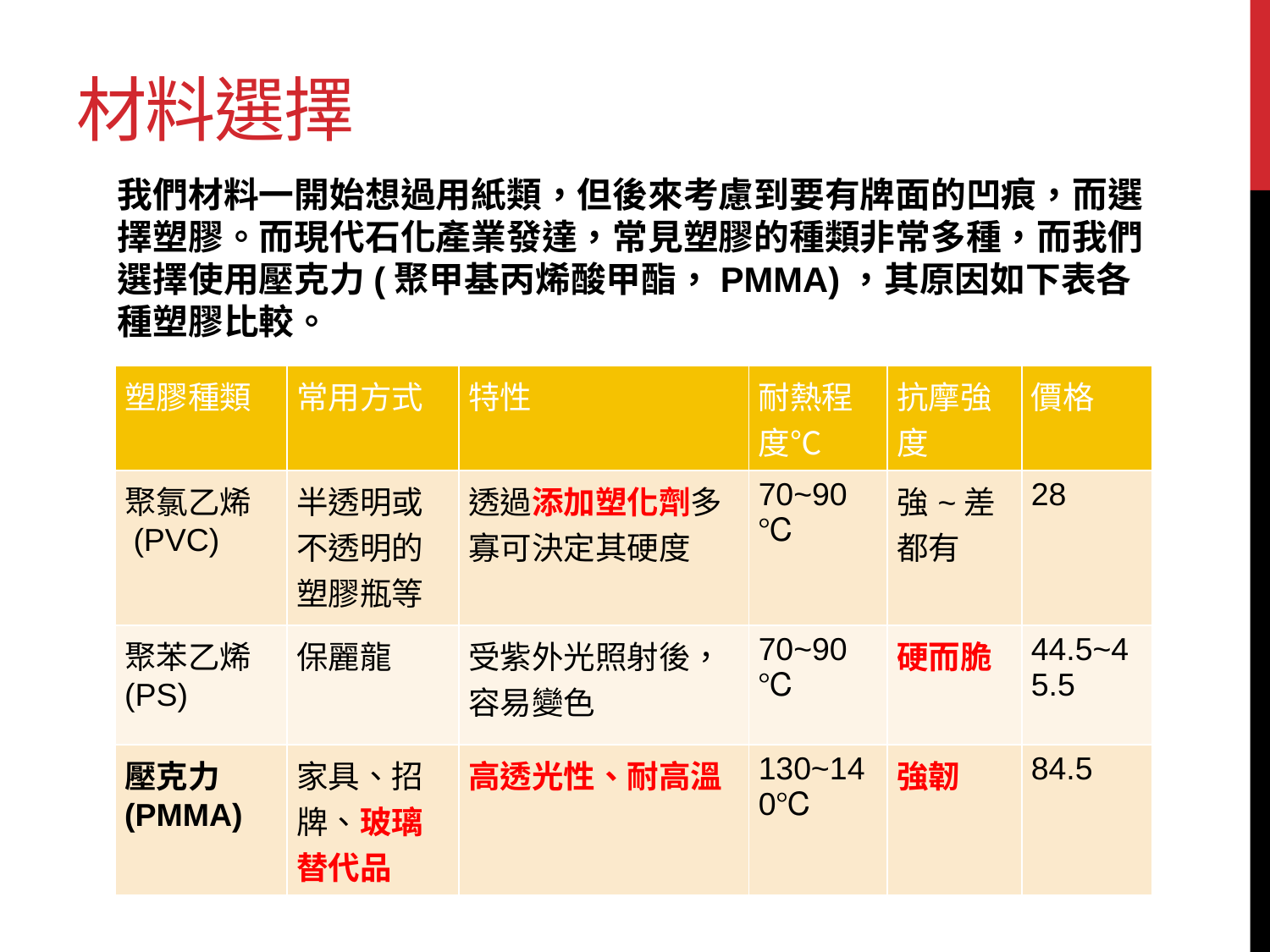

# 材料選擇
我們材料一開始想過用紙類，但後來考慮到要有牌面的凹痕，而選擇塑膠。而現代石化產業發達，常見塑膠的種類非常多種，而我們選擇使用壓克力(聚甲基丙烯酸甲酯，PMMA)，其原因如下表各種塑膠比較。

| 塑膠種類 | 常用方式 | 特性 | 耐熱程度℃ | 抗摩強度 | 價格 |
| --- | --- | --- | --- | --- | --- |
| 聚氯乙烯 (PVC) | 半透明或不透明的 塑膠瓶等 | 透過添加塑化劑多寡可決定其硬度 | 70~90℃ | 強~差 都有 | 28 |
| 聚苯乙烯 (PS) | 保麗龍 | 受紫外光照射後，容易變色 | 70~90℃ | 硬而脆 | 44.5~45.5 |
| 壓克力(PMMA) | 家具、招牌、玻璃替代品 | 高透光性、耐高溫 | 130~140℃ | 強韌 | 84.5 |